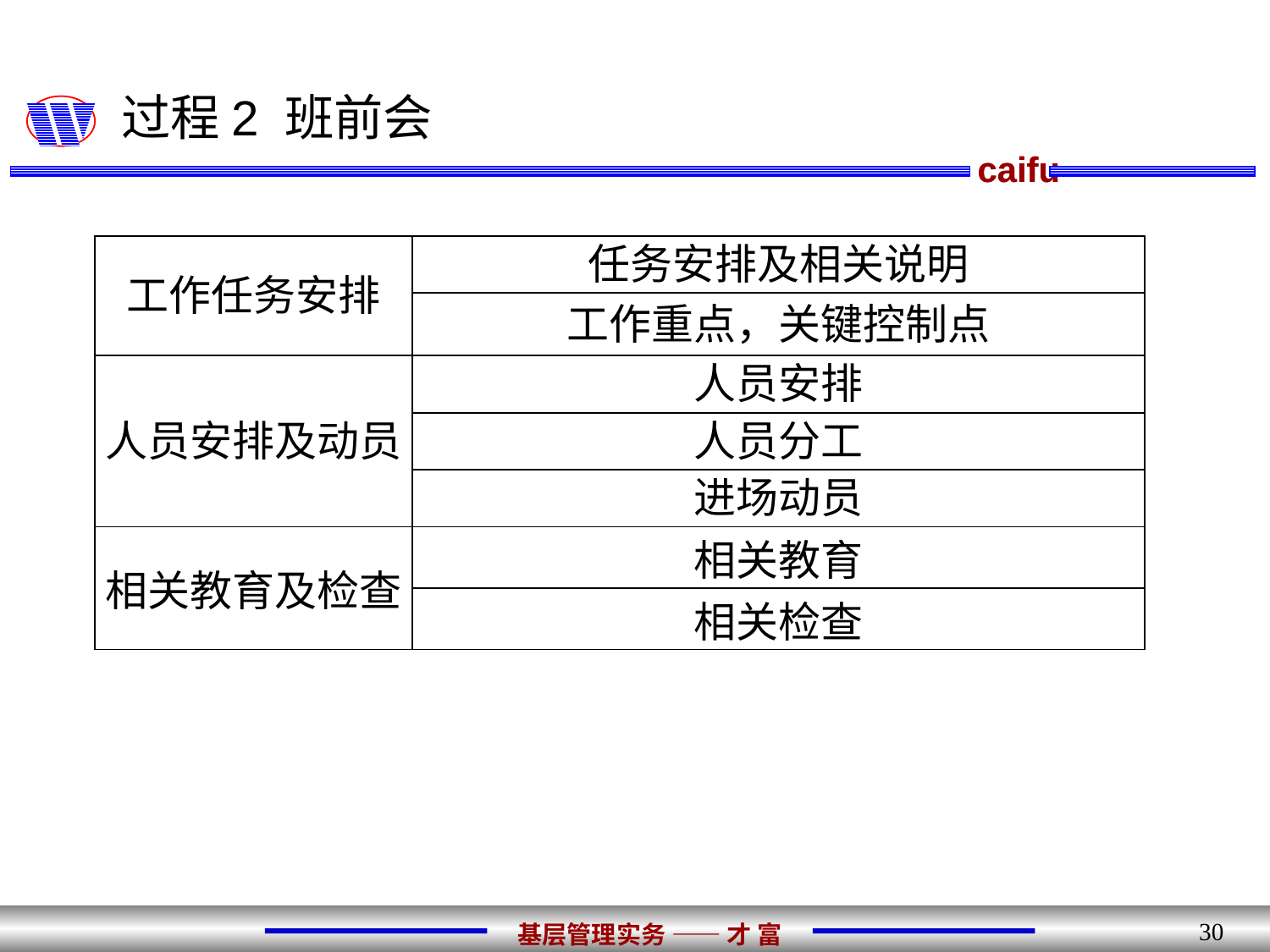

# 过程2 班前会
| 工作任务安排 | 任务安排及相关说明 |
| --- | --- |
|  | 工作重点，关键控制点 |
| 人员安排及动员 | 人员安排 |
|  | 人员分工 |
|  | 进场动员 |
| 相关教育及检查 | 相关教育 |
|  | 相关检查 |